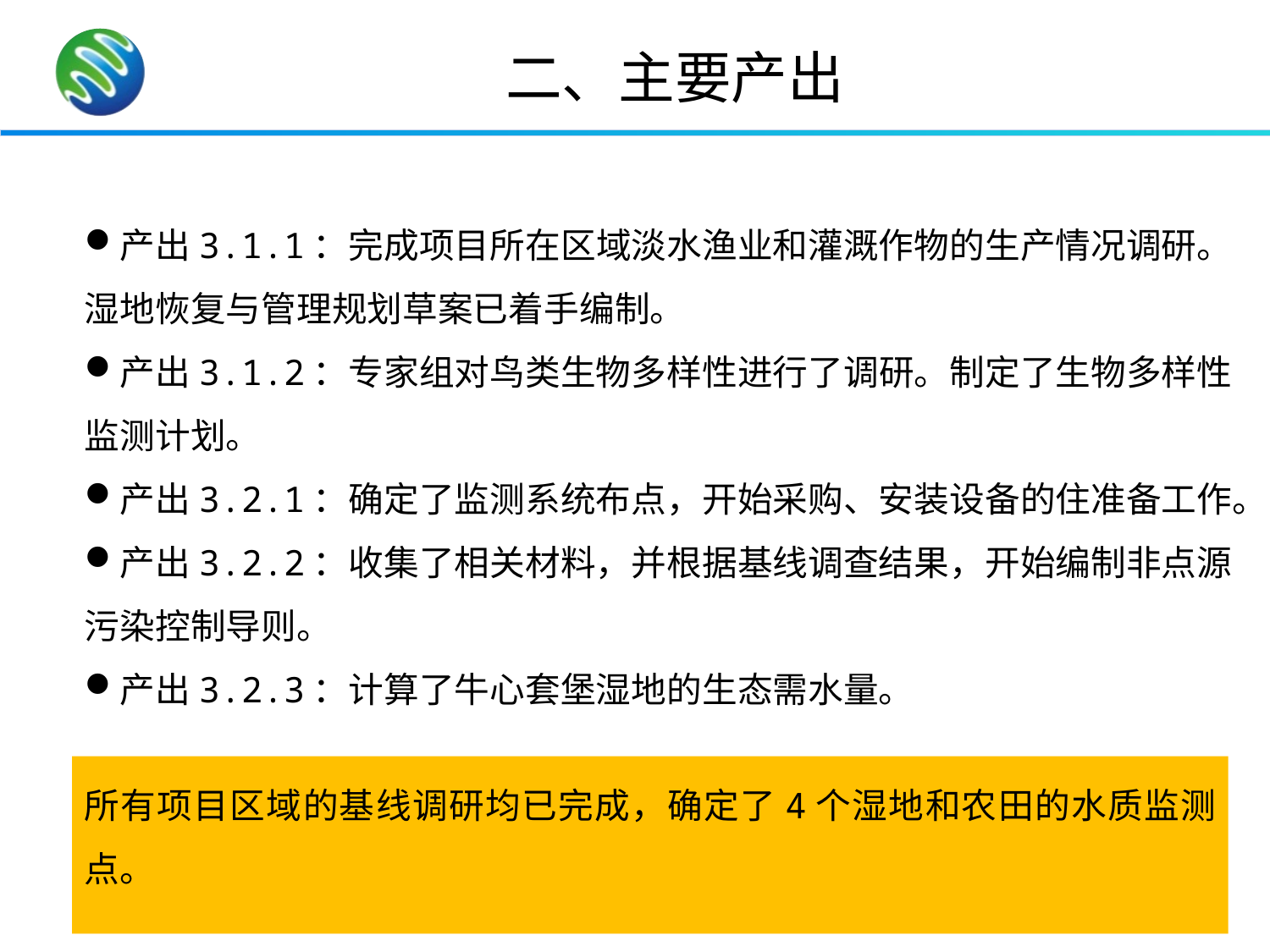

二、主要产出
产出3.1.1：完成项目所在区域淡水渔业和灌溉作物的生产情况调研。湿地恢复与管理规划草案已着手编制。
产出3.1.2：专家组对鸟类生物多样性进行了调研。制定了生物多样性监测计划。
产出3.2.1：确定了监测系统布点，开始采购、安装设备的住准备工作。
产出3.2.2：收集了相关材料，并根据基线调查结果，开始编制非点源污染控制导则。
产出3.2.3：计算了牛心套堡湿地的生态需水量。

所有项目区域的基线调研均已完成，确定了4个湿地和农田的水质监测点。